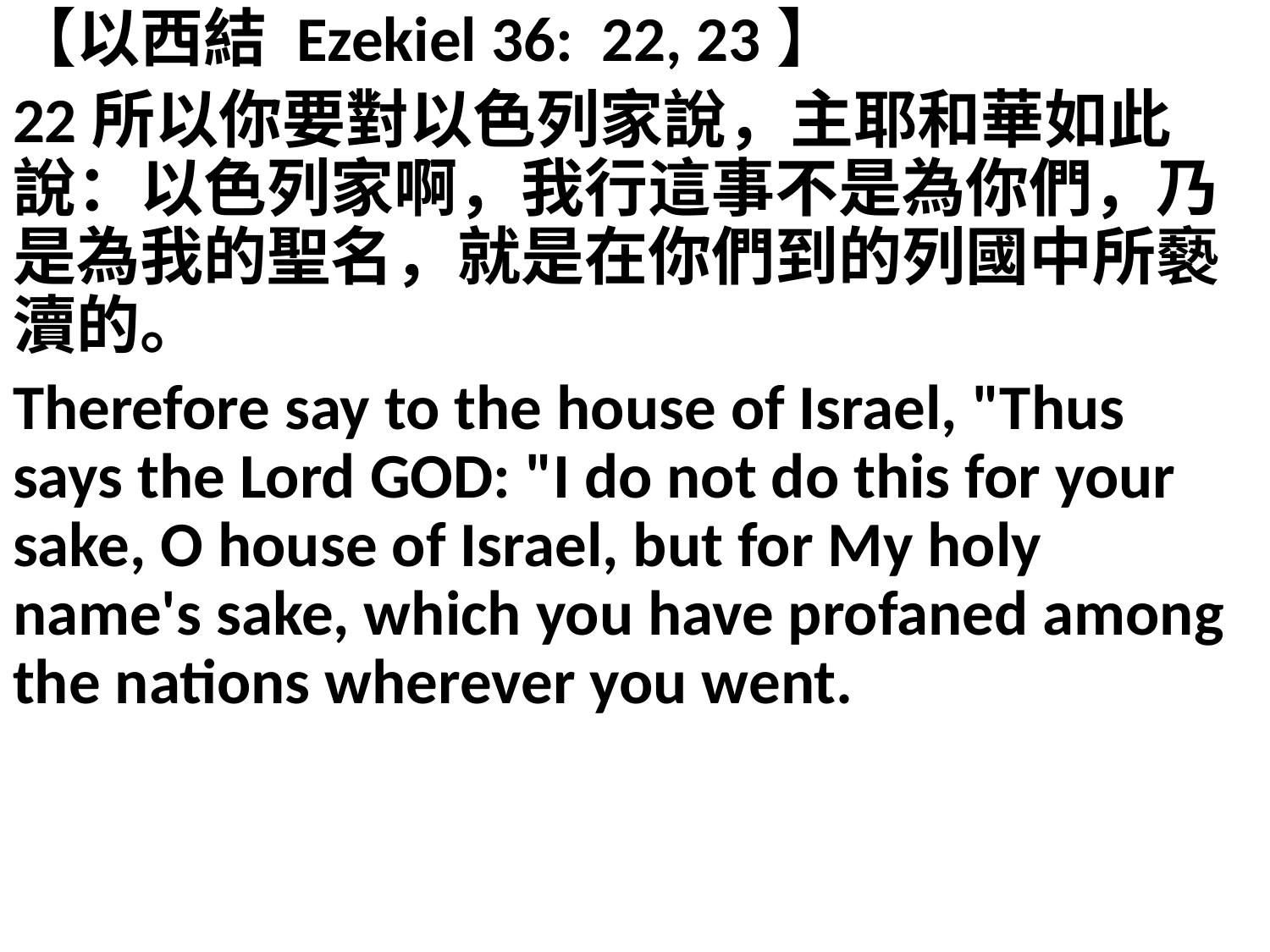

【以西結 Ezekiel 36:  22, 23】
22所以你要對以色列家說，主耶和華如此說：以色列家啊，我行這事不是為你們，乃是為我的聖名，就是在你們到的列國中所褻瀆的。
Therefore say to the house of Israel, "Thus says the Lord GOD: "I do not do this for your sake, O house of Israel, but for My holy name's sake, which you have profaned among the nations wherever you went.